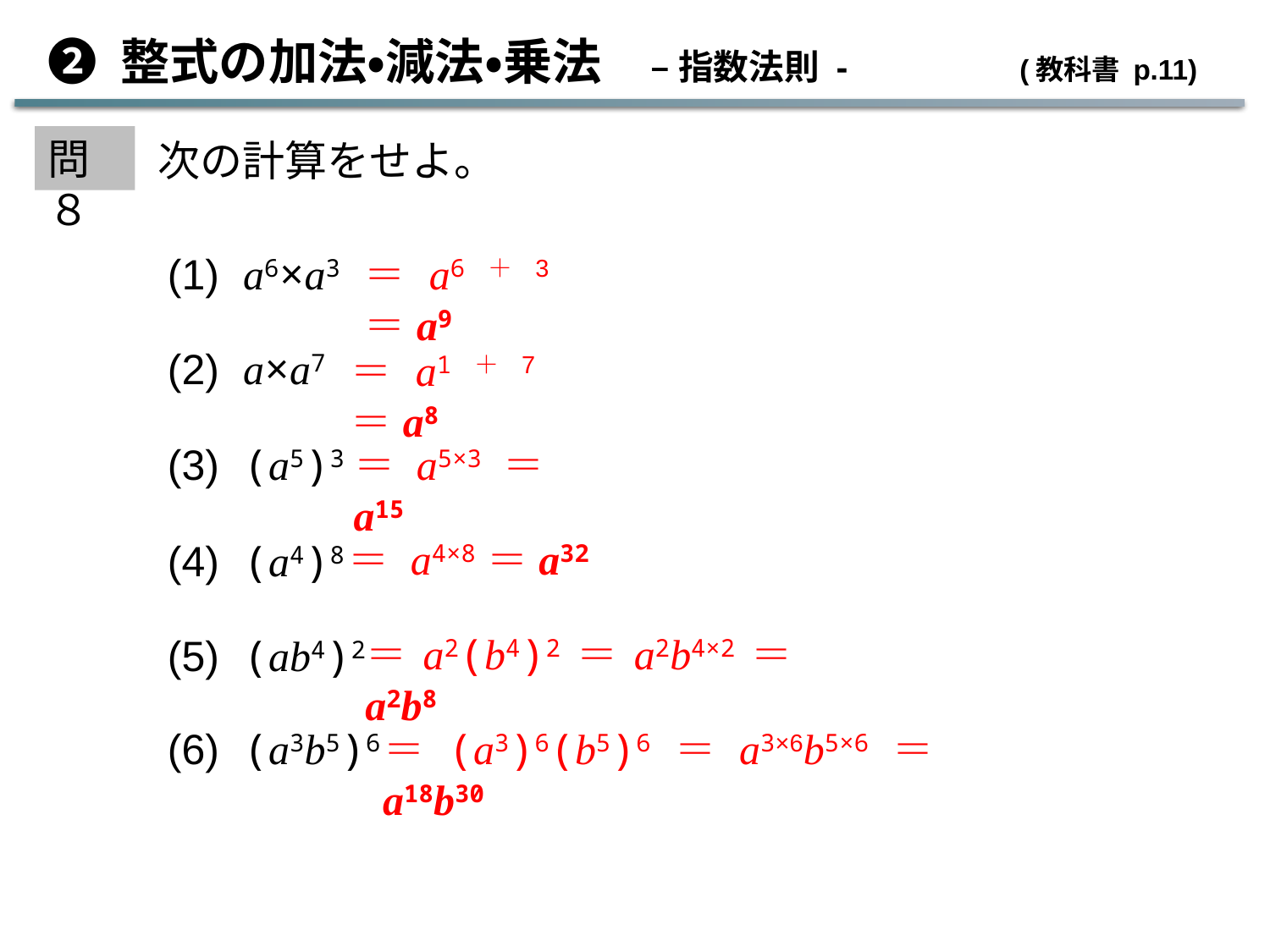

➋ 整式の加法・減法・乗法　– 指数法則 -	      (教科書 p.11)
問８

次の計算をせよ。
(1)  a6×a3
＝a6＋3＝a9
(2)  a×a7
＝a1＋7＝a8
(3)  (a5)3
＝a5×3＝a15
＝ a4×8＝a32
(4)  (a4)8
＝a2(b4)2＝a2b4×2＝a2b8
(5)  (ab4)2
＝(a3)6(b5)6＝a3×6b5×6＝a18b30
(6)  (a3b5)6